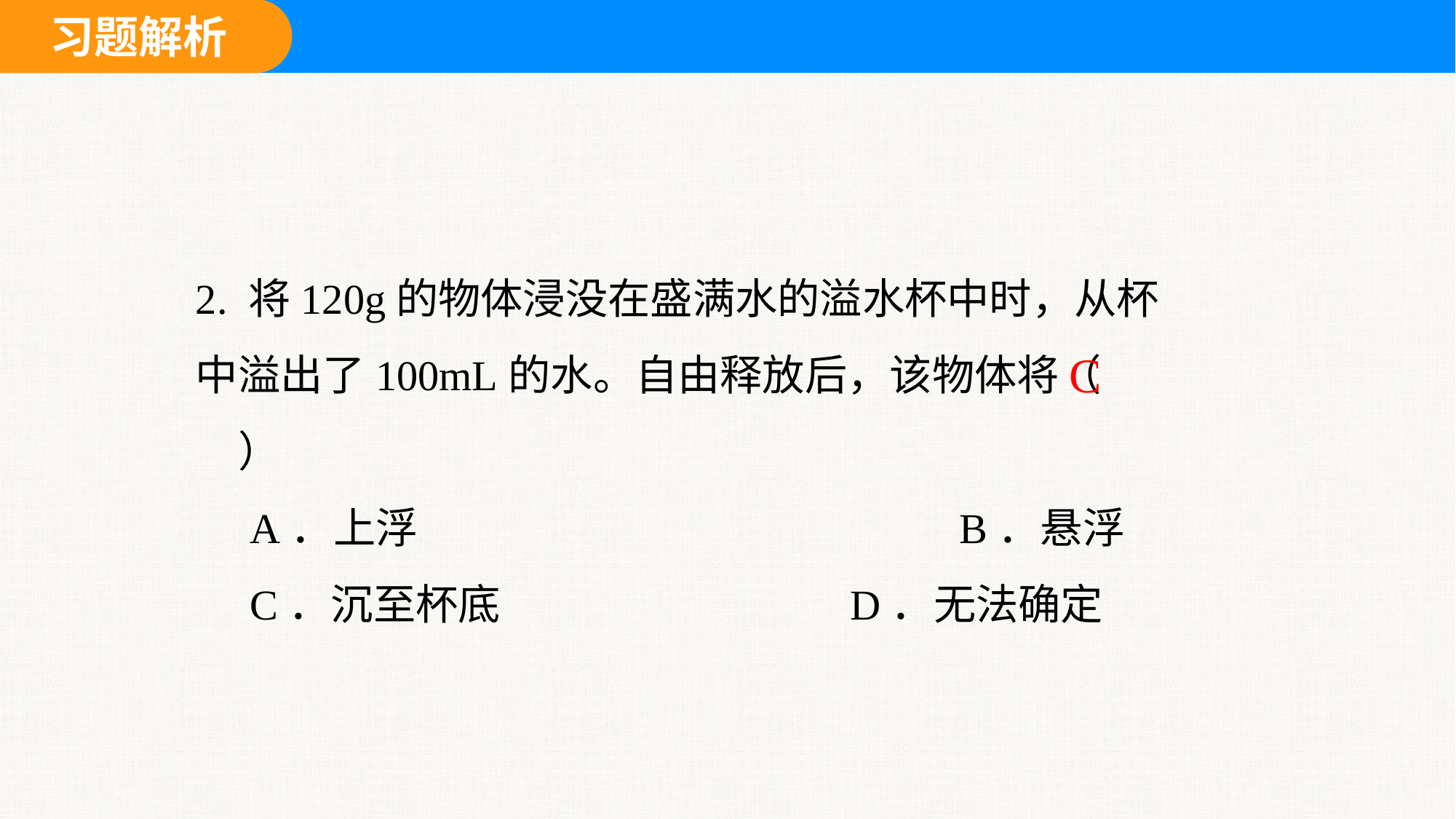

2. 将120g的物体浸没在盛满水的溢水杯中时，从杯中溢出了100mL的水。自由释放后，该物体将（　　）
A．上浮					B．悬浮
C．沉至杯底				D．无法确定
C